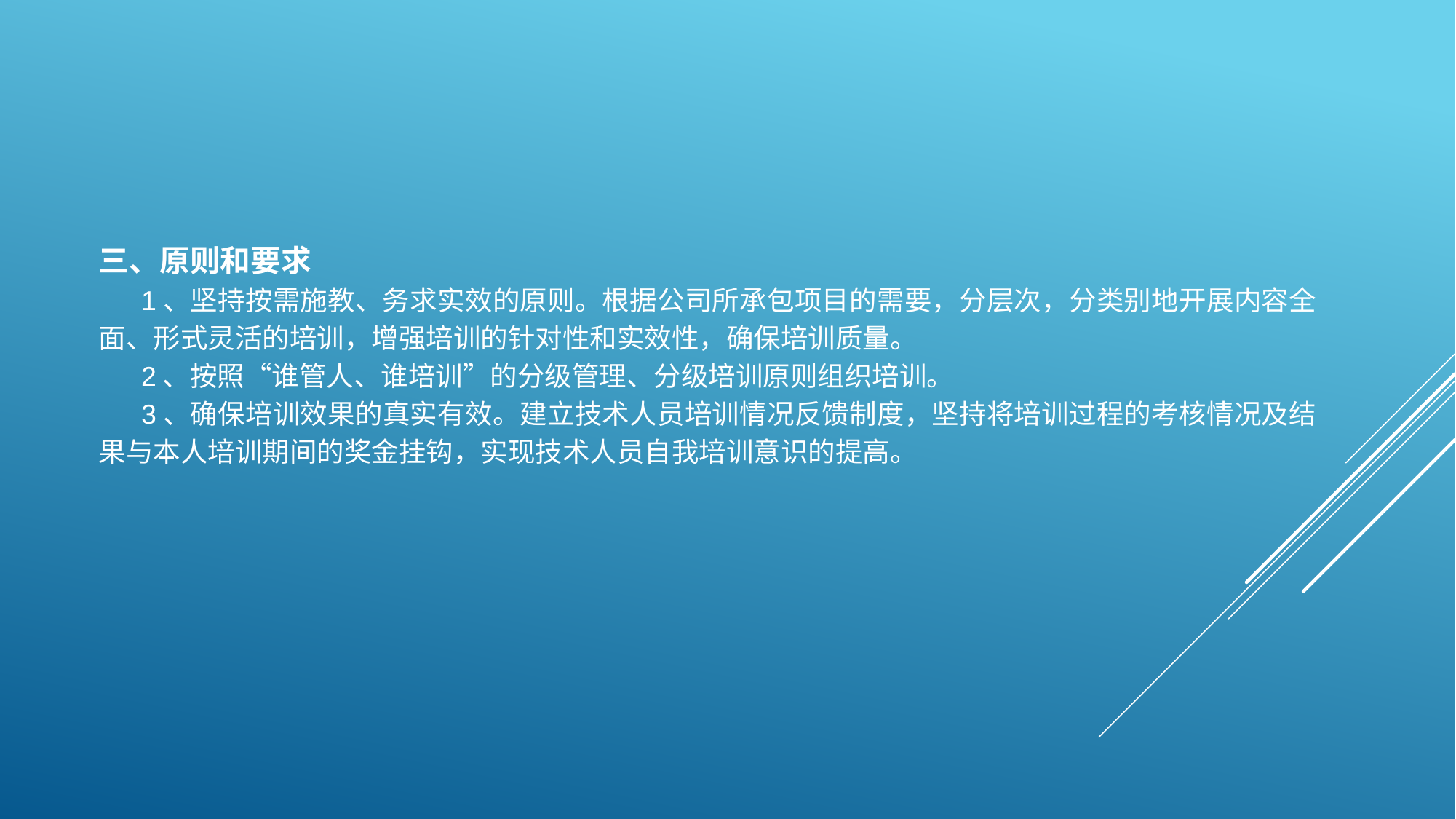

三、原则和要求
1、坚持按需施教、务求实效的原则。根据公司所承包项目的需要，分层次，分类别地开展内容全面、形式灵活的培训，增强培训的针对性和实效性，确保培训质量。
2、按照“谁管人、谁培训”的分级管理、分级培训原则组织培训。
3、确保培训效果的真实有效。建立技术人员培训情况反馈制度，坚持将培训过程的考核情况及结果与本人培训期间的奖金挂钩，实现技术人员自我培训意识的提高。